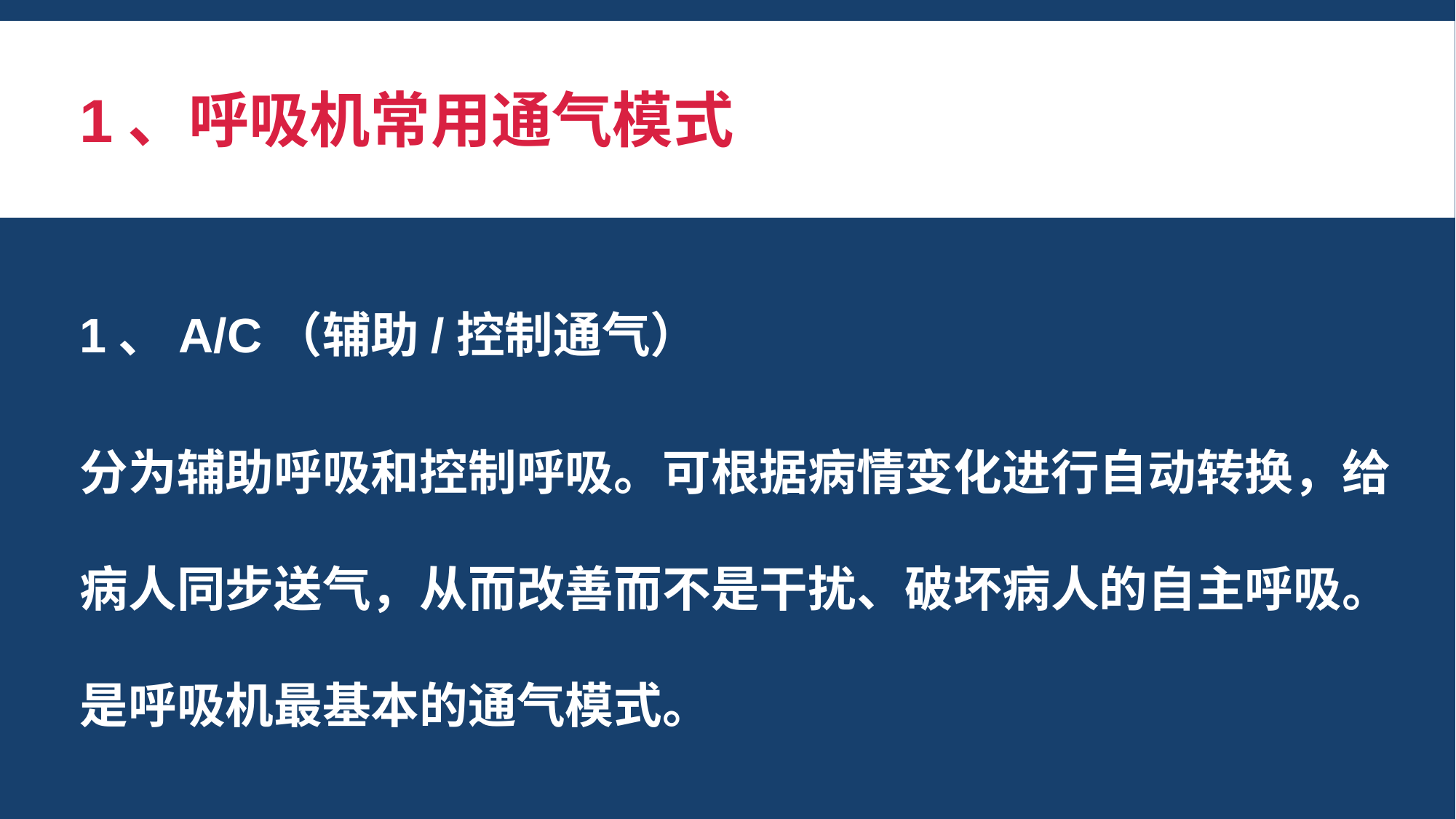

# 1、呼吸机常用通气模式
1、A/C（辅助/控制通气）
分为辅助呼吸和控制呼吸。可根据病情变化进行自动转换，给病人同步送气，从而改善而不是干扰、破坏病人的自主呼吸。是呼吸机最基本的通气模式。